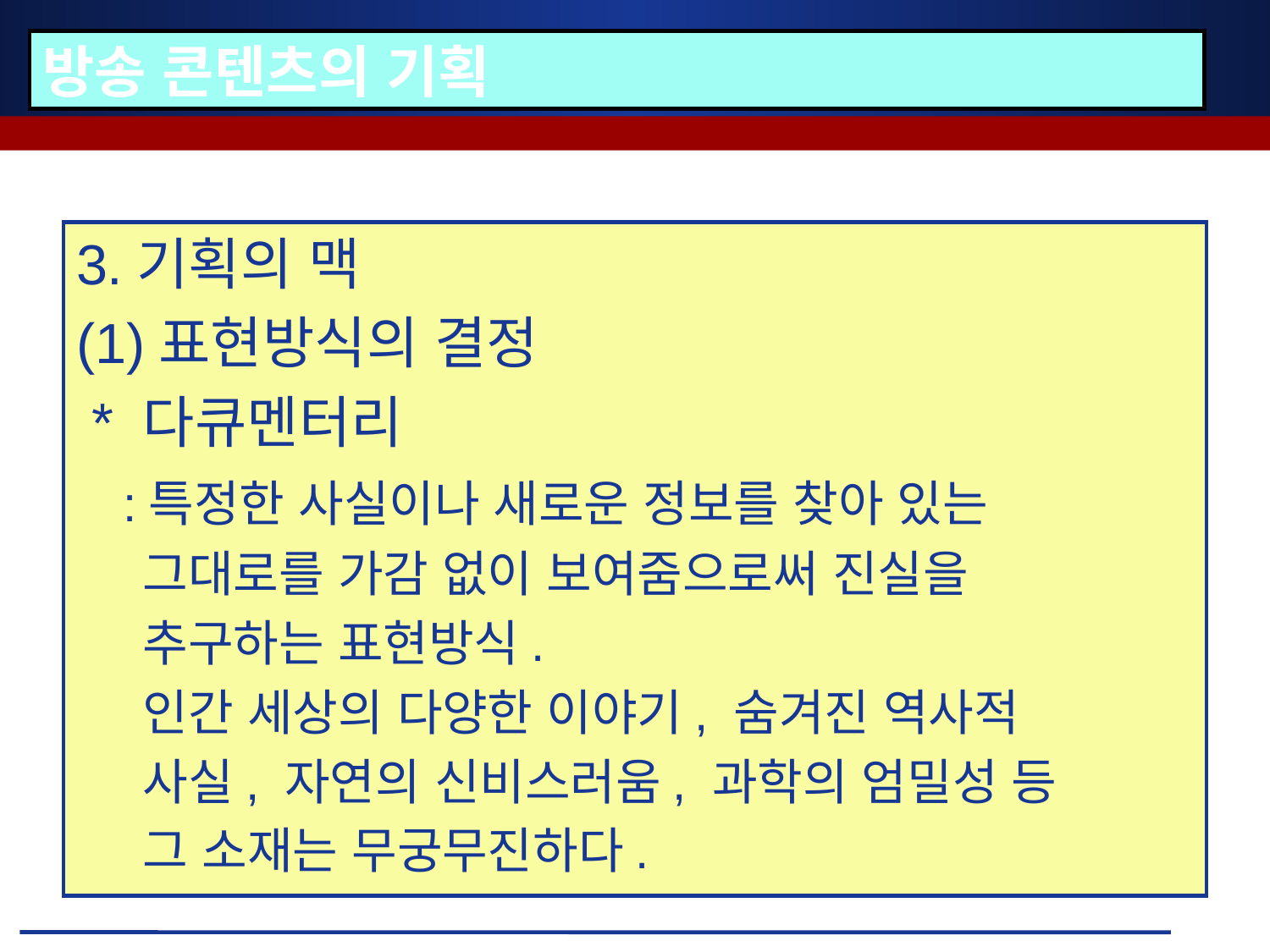

# 방송 콘텐츠의 기획
3.기획의 맥
(1)표현방식의 결정
 * 다큐멘터리
   :특정한 사실이나 새로운 정보를 찾아 있는
    그대로를 가감 없이 보여줌으로써 진실을
    추구하는 표현방식.
    인간 세상의 다양한 이야기, 숨겨진 역사적
    사실, 자연의 신비스러움, 과학의 엄밀성 등
    그 소재는 무궁무진하다.